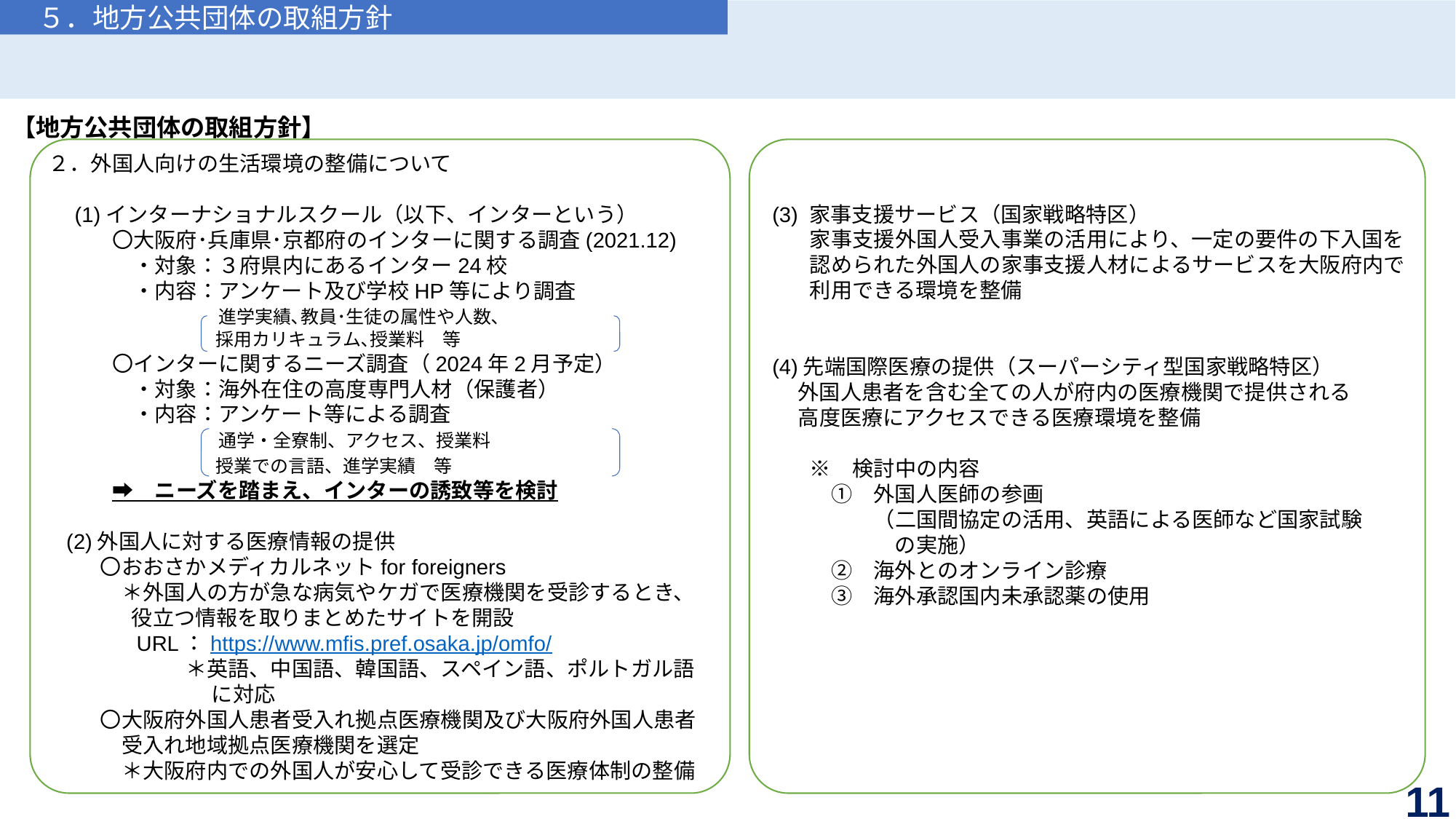

５．地方公共団体の取組方針

【地方公共団体の取組方針】

　(3) 家事支援サービス（国家戦略特区）
　　　家事支援外国人受入事業の活用により、一定の要件の下入国を
　　　認められた外国人の家事支援人材によるサービスを大阪府内で
　　　利用できる環境を整備

　(4)先端国際医療の提供（スーパーシティ型国家戦略特区）
　　  外国人患者を含む全ての人が府内の医療機関で提供される
　　  高度医療にアクセスできる医療環境を整備

　　　※　検討中の内容
　　　　①　外国人医師の参画
　　　　　　（二国間協定の活用、英語による医師など国家試験
　　　　　　　の実施）
　　　　②　海外とのオンライン診療
　　　　③　海外承認国内未承認薬の使用

２．外国人向けの生活環境の整備について

　(1)インターナショナルスクール（以下、インターという）
　　　〇大阪府･兵庫県･京都府のインターに関する調査(2021.12)
　　　　・対象：３府県内にあるインター24校
　　　　・内容：アンケート及び学校HP等により調査
　　　　　　　　進学実績､教員･生徒の属性や人数､
　　　　　　　　　 採用カリキュラム､授業料　等
　　　〇インターに関するニーズ調査（2024年2月予定）
　　　　・対象：海外在住の高度専門人材（保護者）
　　　　・内容：アンケート等による調査
　　　　　　　　通学・全寮制、アクセス、授業料
　　　　　　　　　 授業での言語、進学実績　等
　　　➡　ニーズを踏まえ、インターの誘致等を検討

   (2)外国人に対する医療情報の提供
　　  〇おおさかメディカルネットfor foreigners
　　　  ＊外国人の方が急な病気やケガで医療機関を受診するとき、
            　役立つ情報を取りまとめたサイトを開設
            　URL：https://www.mfis.pref.osaka.jp/omfo/
　　　　　　  ＊英語、中国語、韓国語、スペイン語、ポルトガル語
　　　　　　　   に対応
　　  〇大阪府外国人患者受入れ拠点医療機関及び大阪府外国人患者
　　　  受入れ地域拠点医療機関を選定
　　　  ＊大阪府内での外国人が安心して受診できる医療体制の整備

11